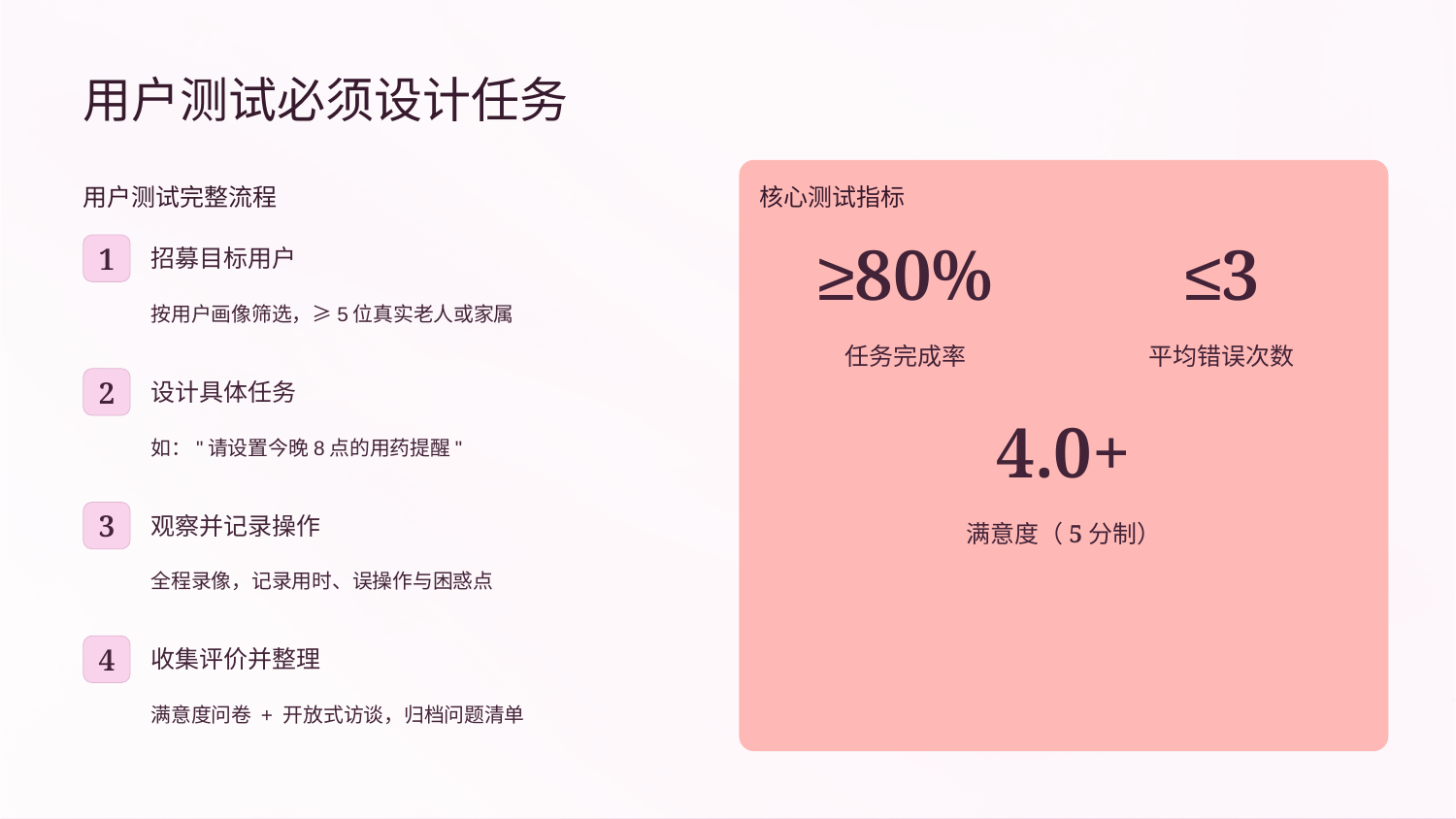

用户测试必须设计任务

用户测试完整流程
核心测试指标

1
招募目标用户
≥80%
≤3
按用户画像筛选，≥5位真实老人或家属
任务完成率
平均错误次数

2
设计具体任务
4.0+
如："请设置今晚8点的用药提醒"

3
观察并记录操作
满意度（5分制）
全程录像，记录用时、误操作与困惑点

4
收集评价并整理
满意度问卷 + 开放式访谈，归档问题清单